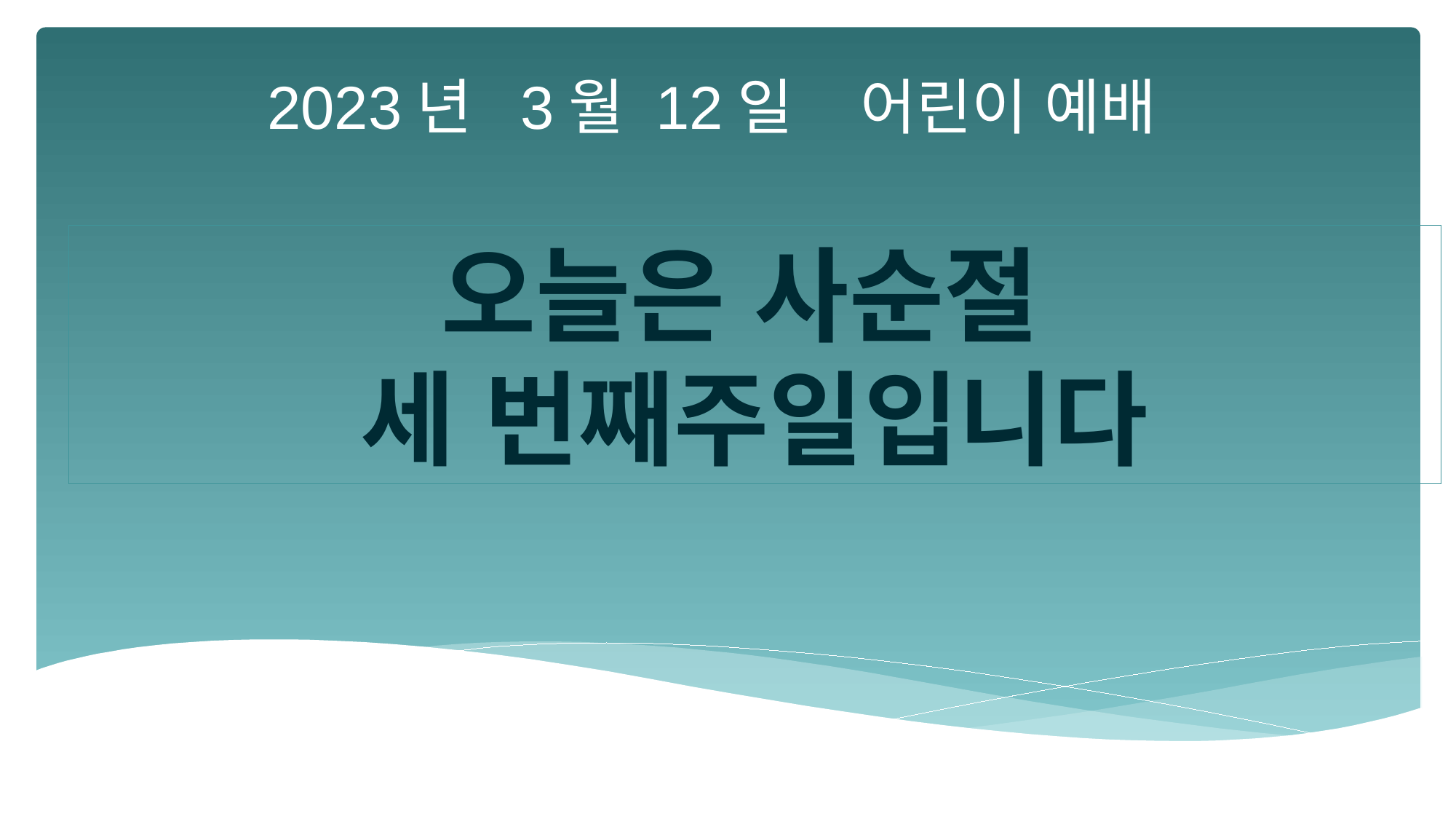

2023년  3월 12일    어린이 예배
오늘은 사순절
세 번째주일입니다